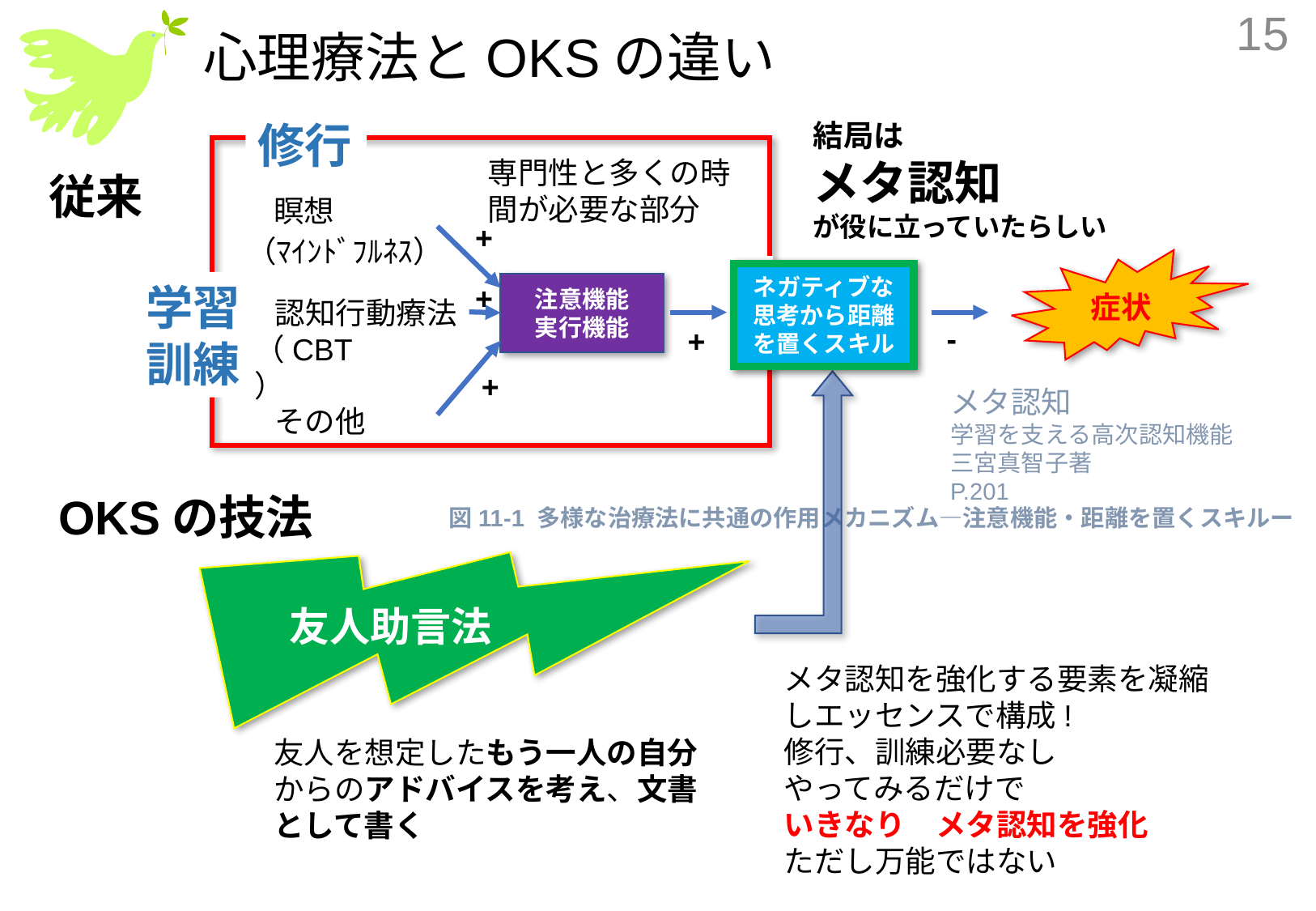

15
# 心理療法とOKSの違い
修行
結局は
メタ認知
が役に立っていたらしい

専門性と多くの時間が必要な部分
従来
瞑想
+
（ﾏｲﾝﾄﾞﾌﾙﾈｽ）
症状

ネガティブな思考から距離を置くスキル
ネガティブな思考から距離を置くスキル
学習
訓練
+
注意機能
実行機能
認知行動療法
-
+
（CBT）
+

メタ認知
学習を支える高次認知機能
三宮真智子著
P.201
その他
OKSの技法

図11-1 多様な治療法に共通の作用メカニズム―注意機能・距離を置くスキルー
友人助言法
メタ認知を強化する要素を凝縮しエッセンスで構成!
修行、訓練必要なし
やってみるだけで
いきなり　メタ認知を強化
ただし万能ではない
友人を想定したもう一人の自分からのアドバイスを考え、文書として書く